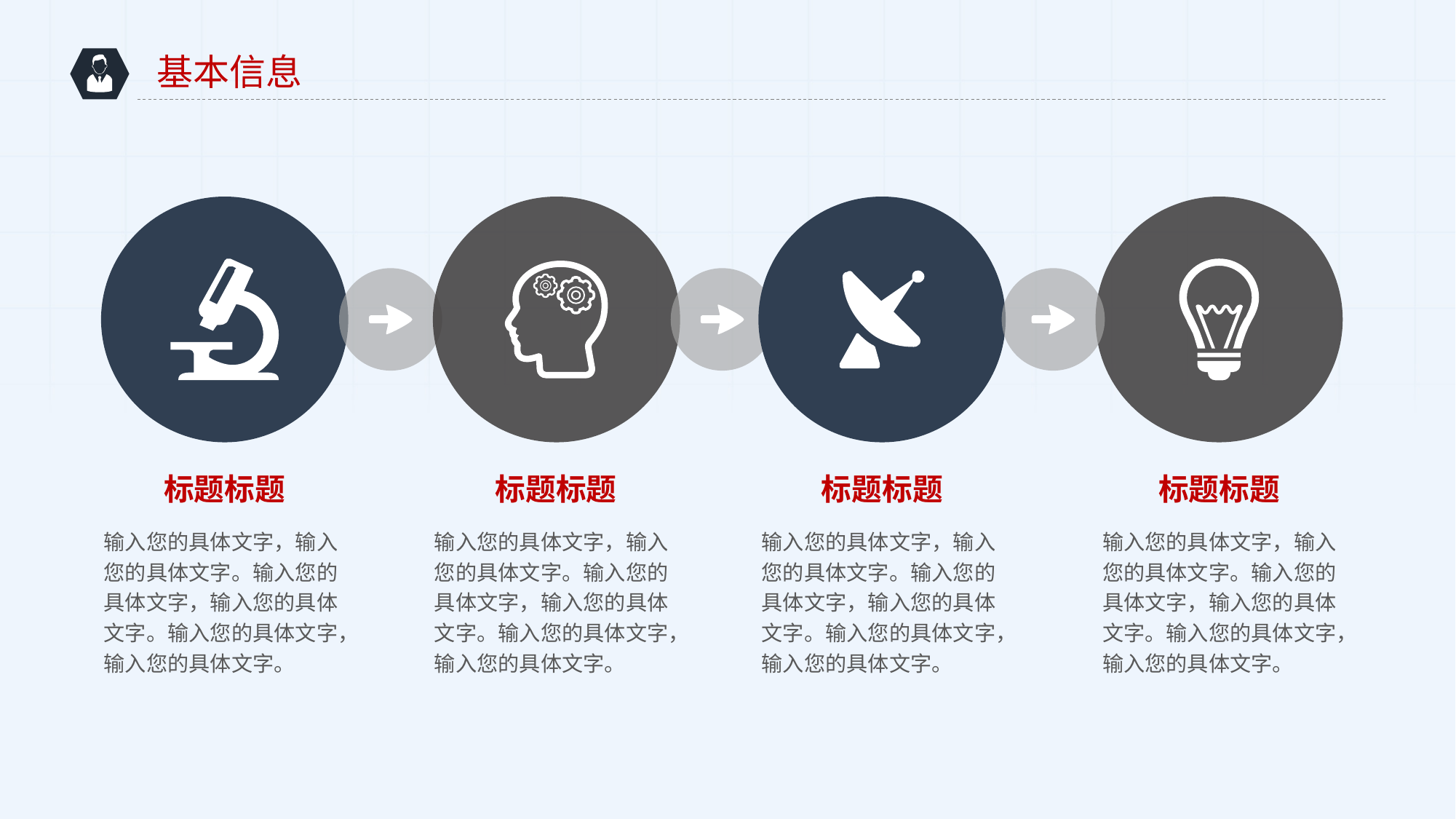

基本信息

标题标题
标题标题
标题标题
标题标题

输入您的具体文字，输入您的具体文字。输入您的具体文字，输入您的具体文字。输入您的具体文字，输入您的具体文字。
输入您的具体文字，输入您的具体文字。输入您的具体文字，输入您的具体文字。输入您的具体文字，输入您的具体文字。
输入您的具体文字，输入您的具体文字。输入您的具体文字，输入您的具体文字。输入您的具体文字，输入您的具体文字。
输入您的具体文字，输入您的具体文字。输入您的具体文字，输入您的具体文字。输入您的具体文字，输入您的具体文字。